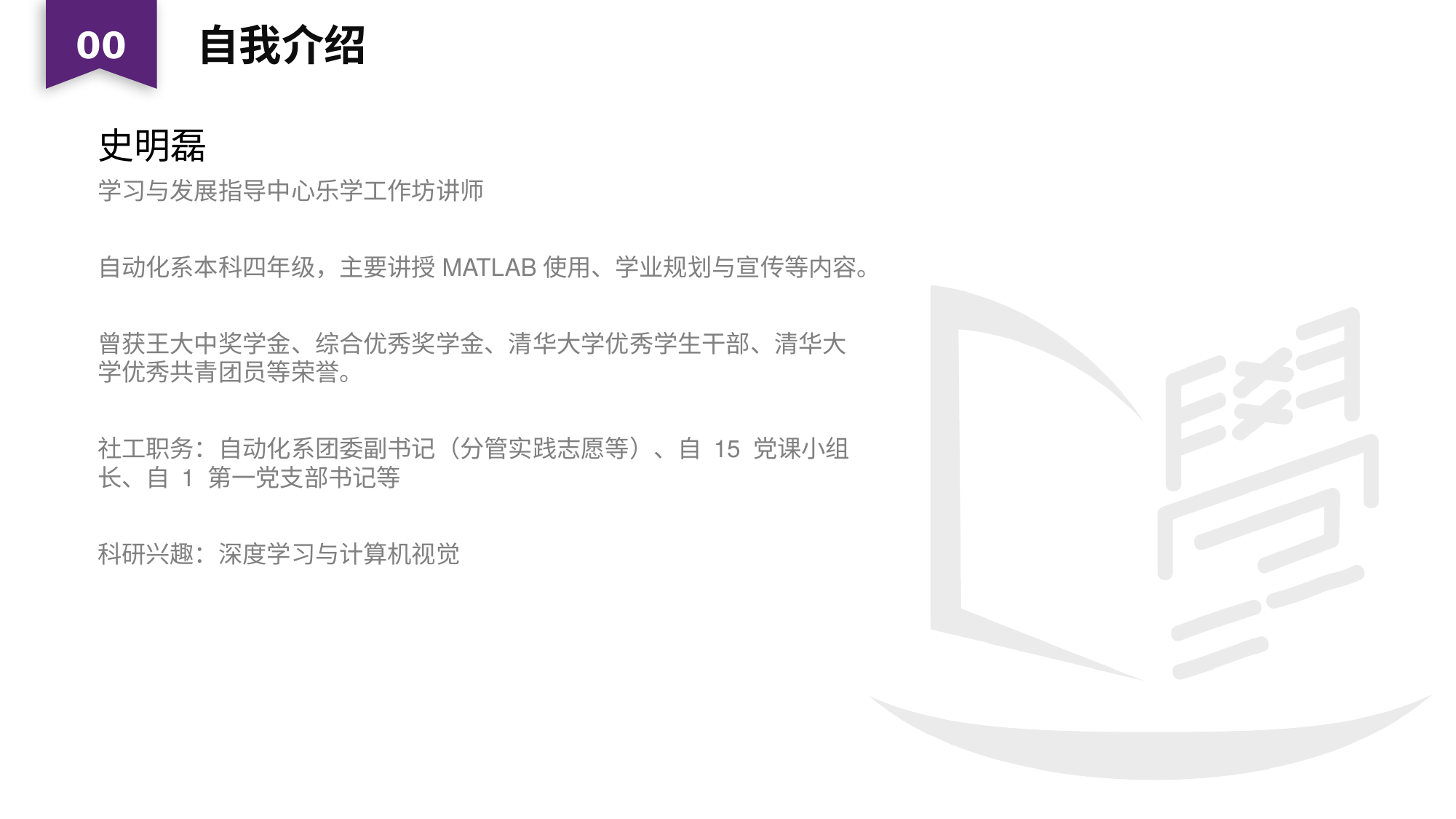

00
自我介绍
史明磊
学习与发展指导中心乐学工作坊讲师

自动化系本科四年级，主要讲授MATLAB使用、学业规划与宣传等内容。

曾获王大中奖学金、综合优秀奖学金、清华大学优秀学生干部、清华大学优秀共青团员等荣誉。

社工职务：自动化系团委副书记（分管实践志愿等）、自 15 党课小组长、自 1 第一党支部书记等

科研兴趣：深度学习与计算机视觉